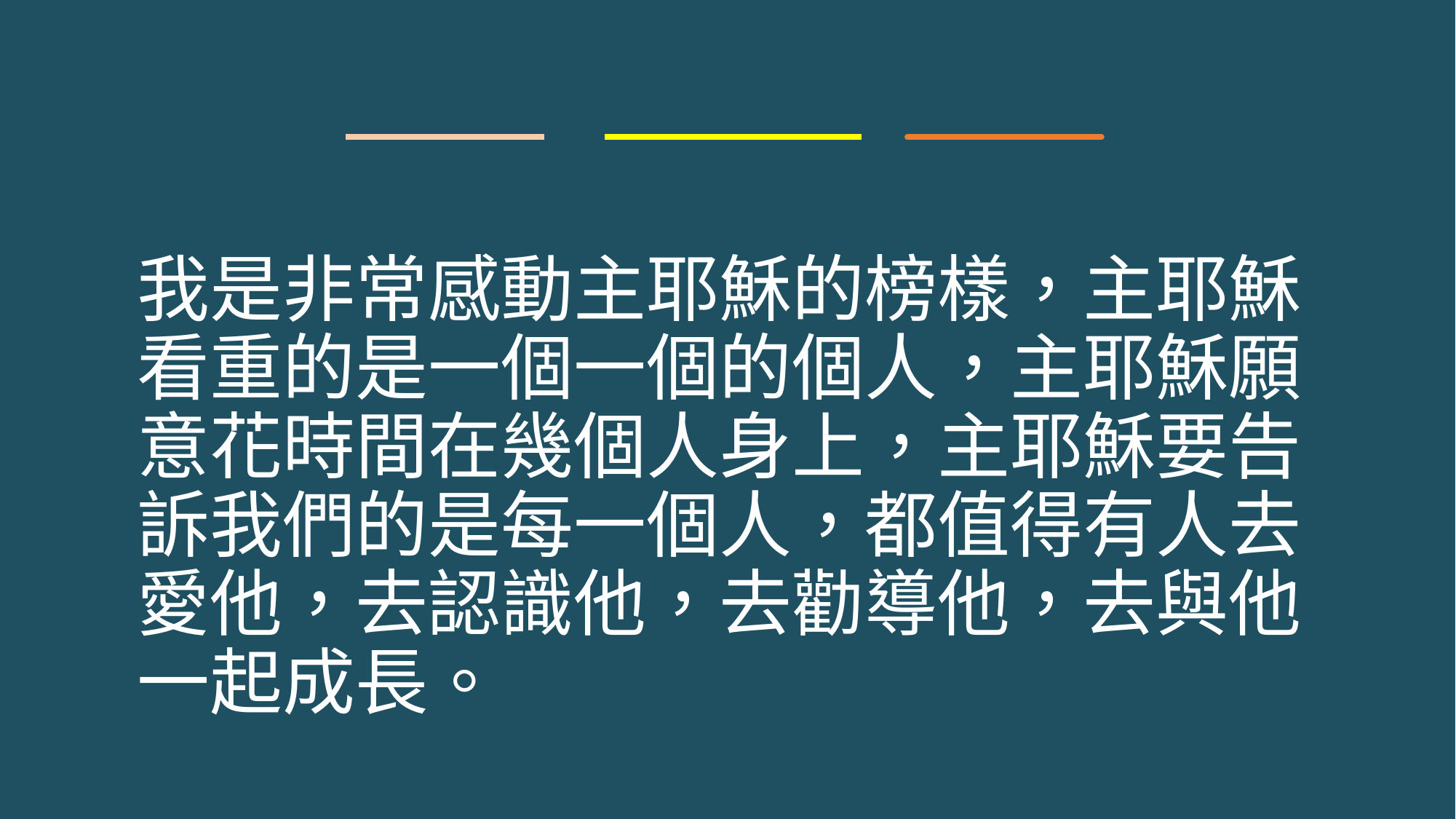

我是非常感動主耶穌的榜樣，主耶穌看重的是一個一個的個人，主耶穌願意花時間在幾個人身上，主耶穌要告訴我們的是每一個人，都值得有人去愛他，去認識他，去勸導他，去與他一起成長。